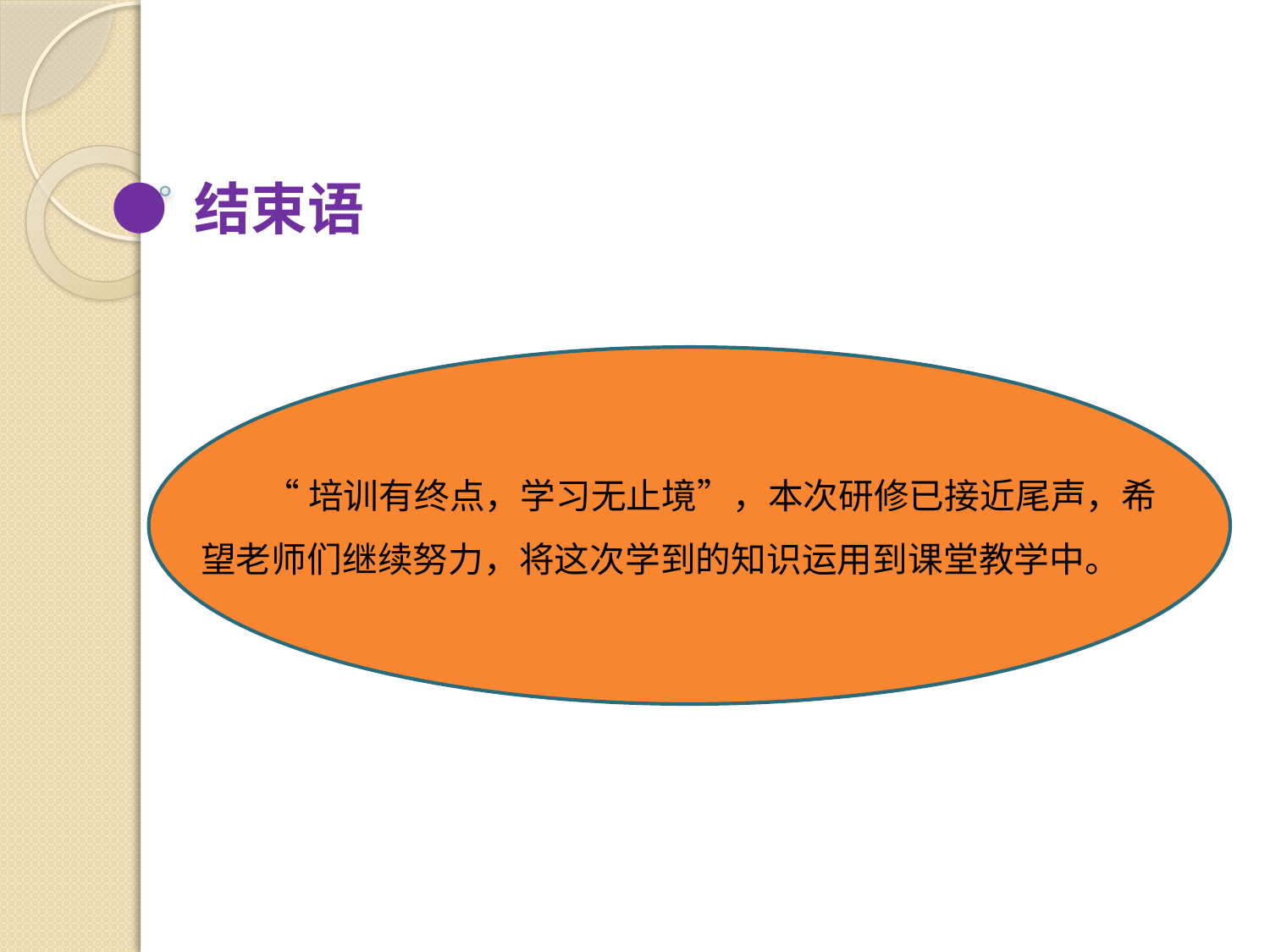

● 结束语

“培训有终点，学习无止境”，本次研修已接近尾声，希望老师们继续努力，将这次学到的知识运用到课堂教学中。